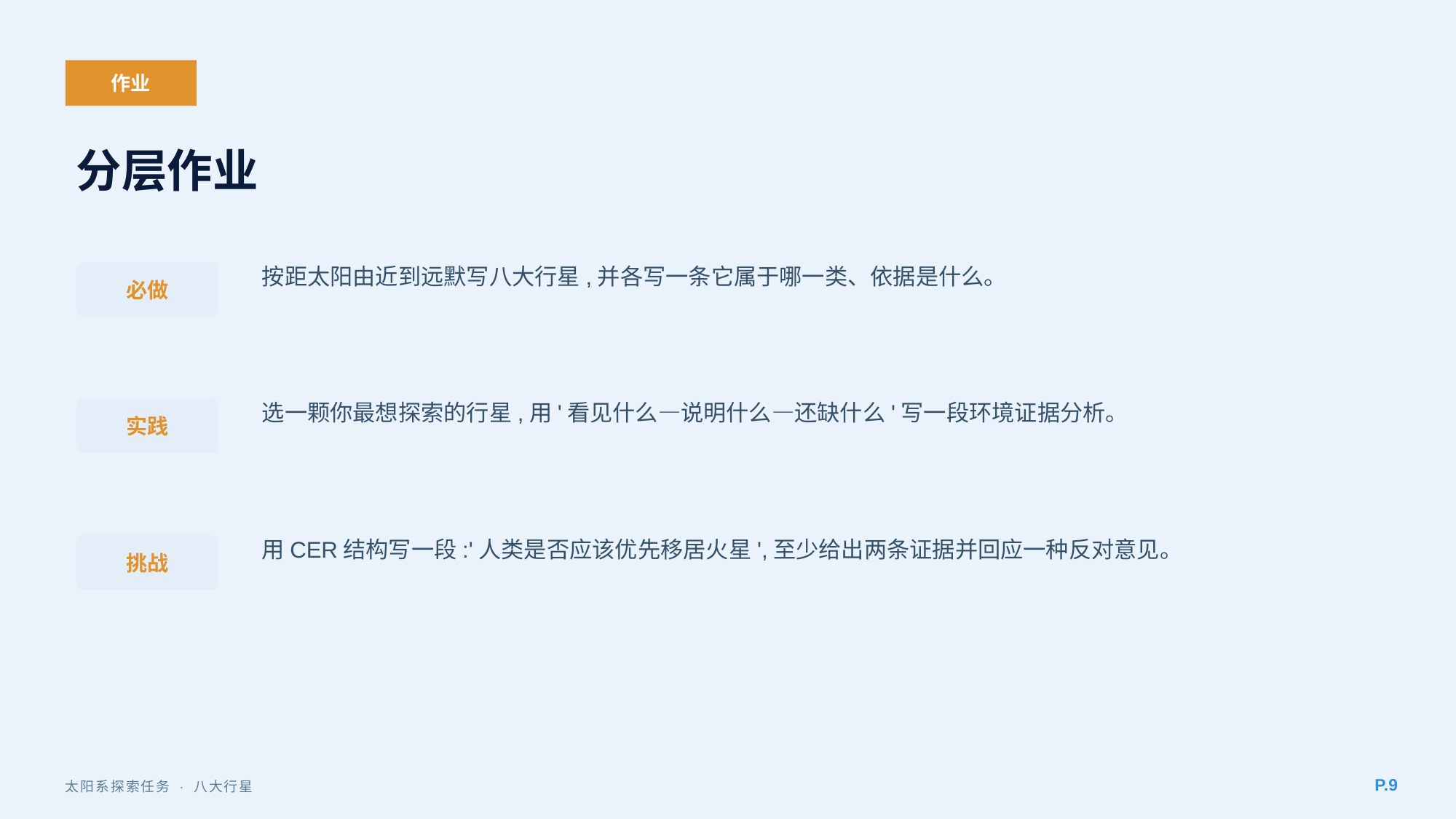

作业

分层作业
按距太阳由近到远默写八大行星,并各写一条它属于哪一类、依据是什么。
必做

选一颗你最想探索的行星,用'看见什么—说明什么—还缺什么'写一段环境证据分析。
实践

用CER结构写一段:'人类是否应该优先移居火星',至少给出两条证据并回应一种反对意见。
挑战

P.9
太阳系探索任务 · 八大行星